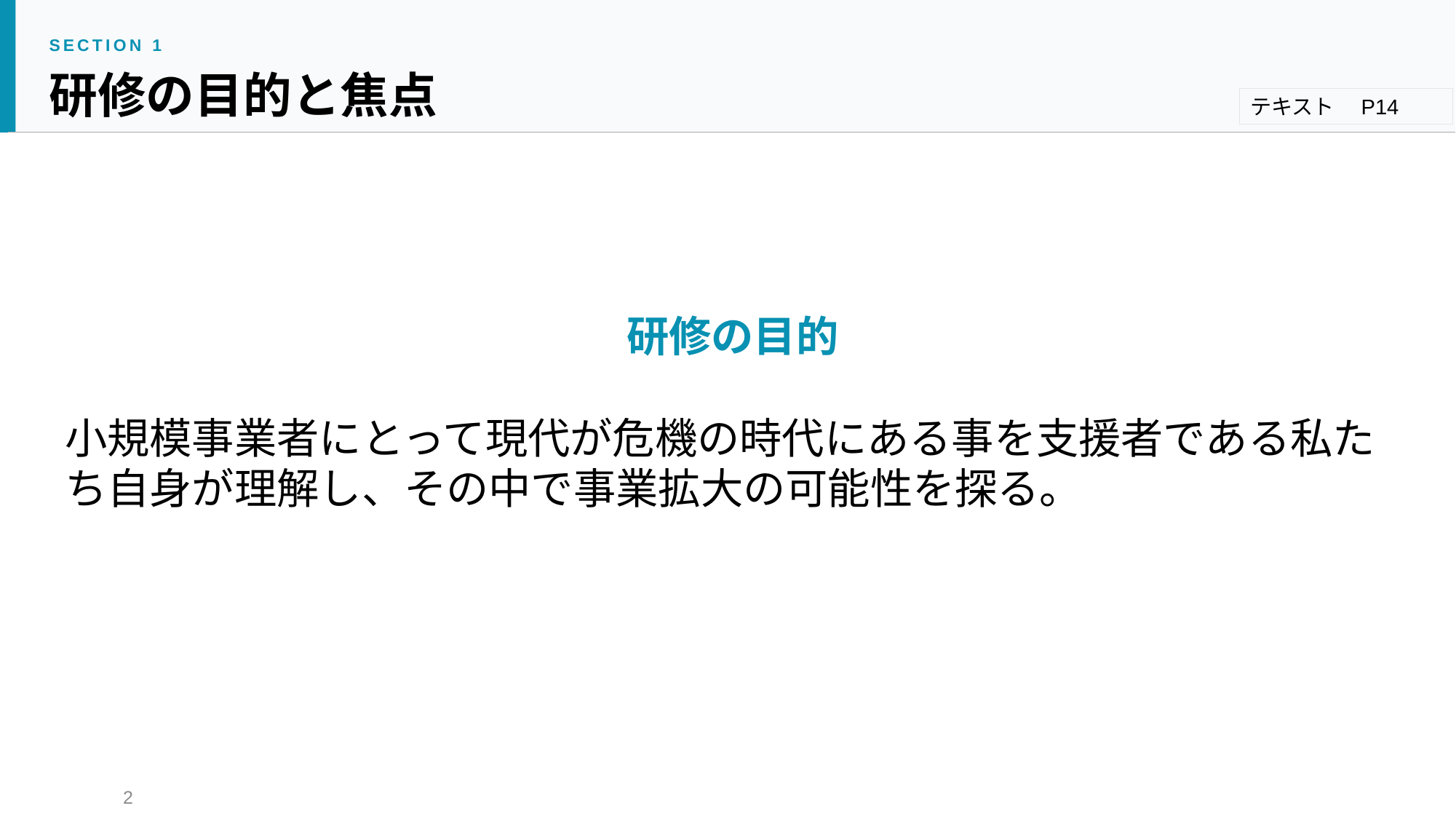

SECTION 1
研修の目的と焦点
テキスト　P14
研修の目的

小規模事業者にとって現代が危機の時代にある事を支援者である私たち自身が理解し、その中で事業拡大の可能性を探る。
2